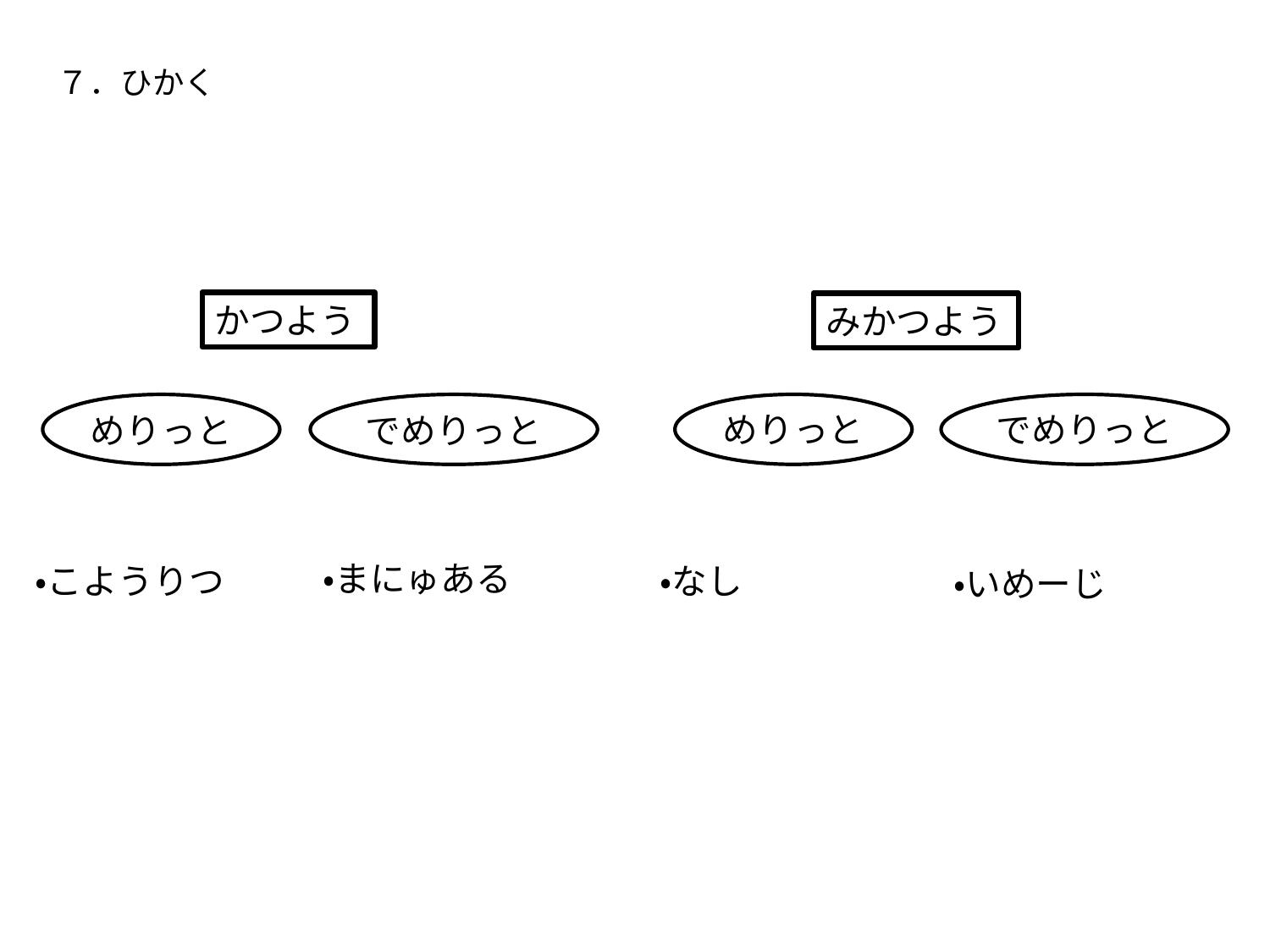

７．ひかく
かつよう
みかつよう
めりっと
でめりっと
めりっと
でめりっと
・まにゅある
・こようりつ
・なし
・いめーじ